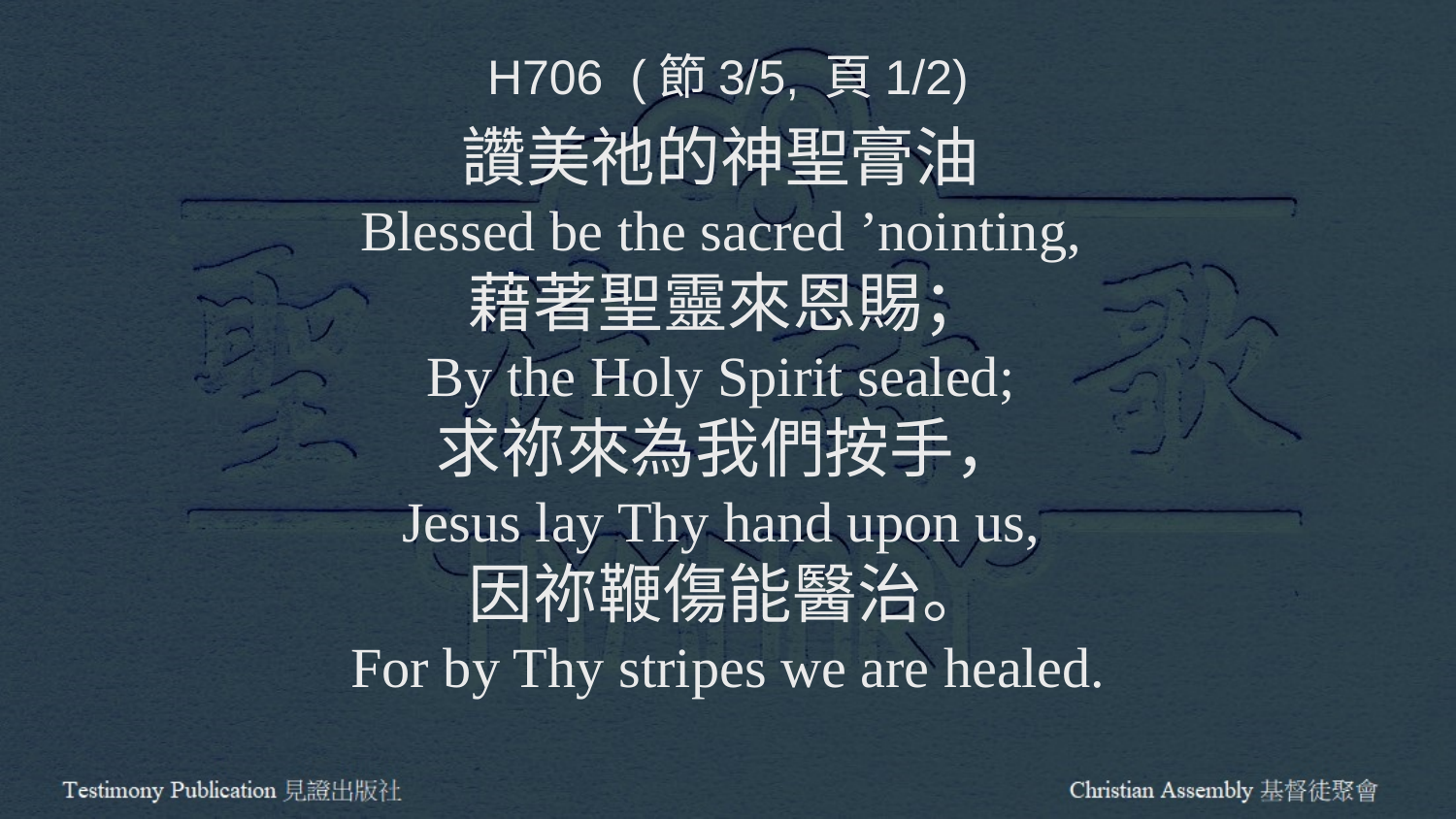

H706  (節3/5, 頁1/2)
讚美祂的神聖膏油
Blessed be the sacred ’nointing,
藉著聖靈來恩賜；
By the Holy Spirit sealed;
求祢來為我們按手，
Jesus lay Thy hand upon us,
因祢鞭傷能醫治。
For by Thy stripes we are healed.